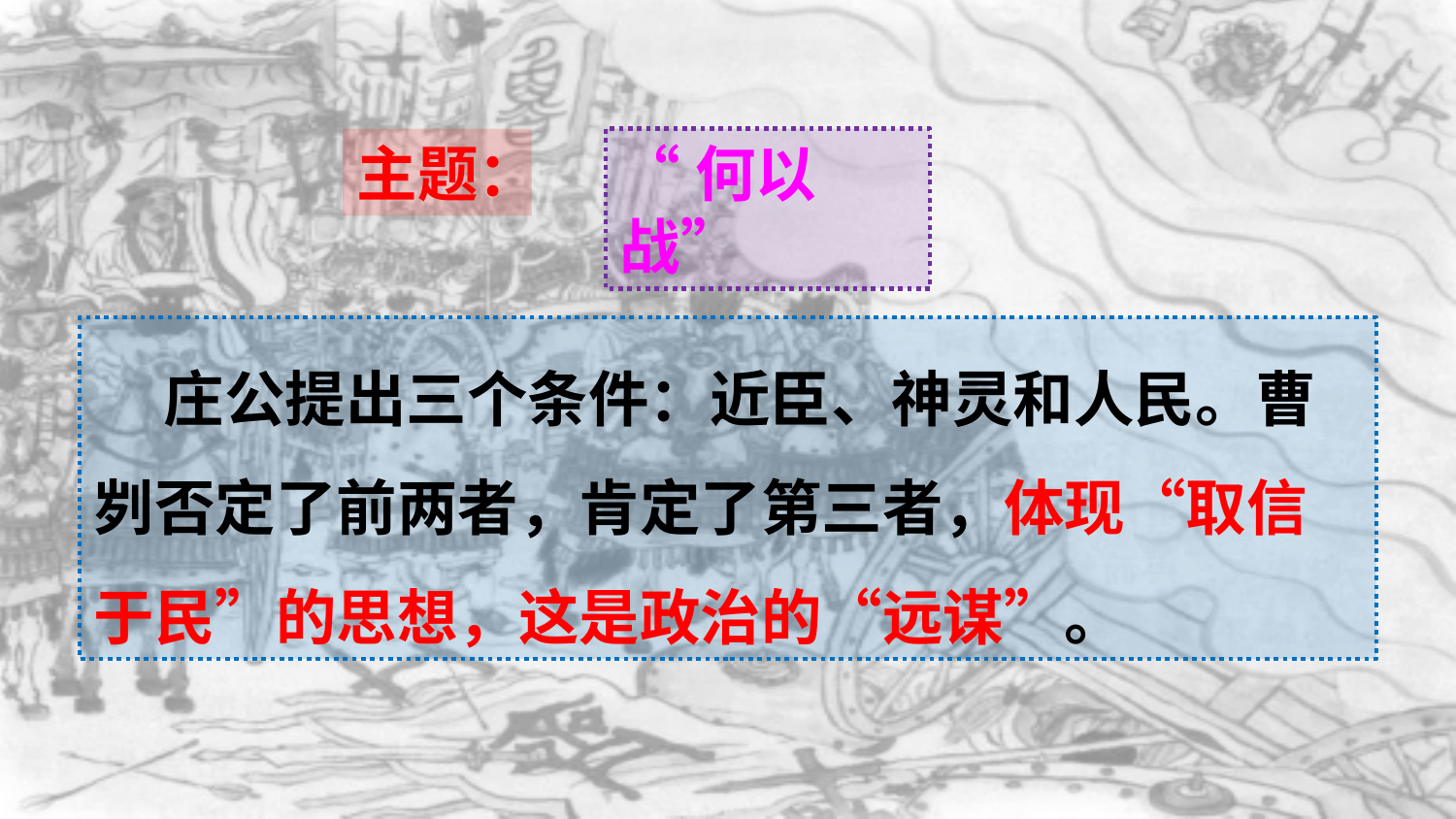

主题：
“何以战”
    庄公提出三个条件：近臣、神灵和人民。曹刿否定了前两者，肯定了第三者，体现“取信于民”的思想，这是政治的“远谋”。